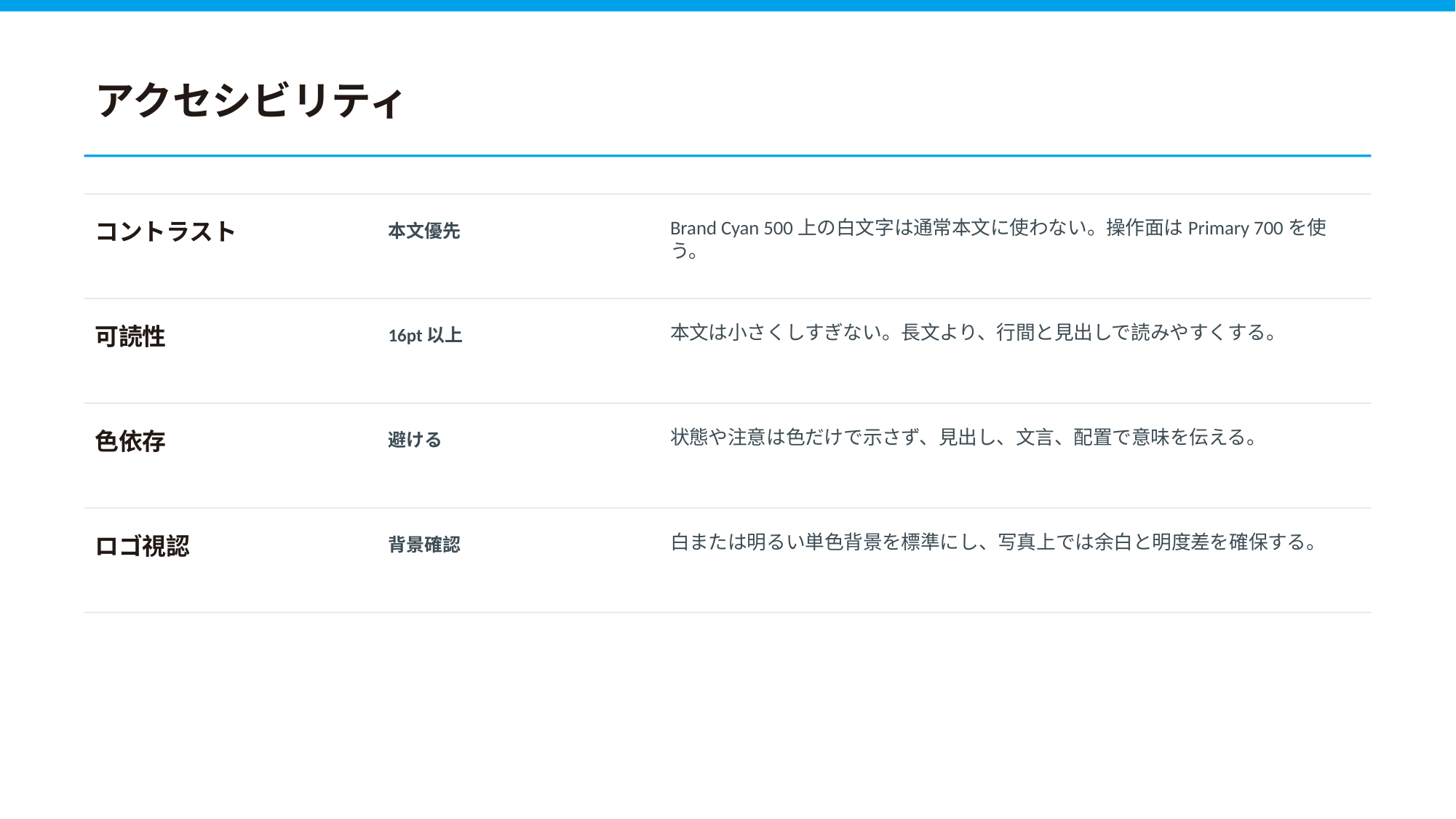

アクセシビリティ

Brand Cyan 500上の白文字は通常本文に使わない。操作面はPrimary 700を使う。
コントラスト
本文優先

本文は小さくしすぎない。長文より、行間と見出しで読みやすくする。
可読性
16pt以上

状態や注意は色だけで示さず、見出し、文言、配置で意味を伝える。
色依存
避ける

白または明るい単色背景を標準にし、写真上では余白と明度差を確保する。
ロゴ視認
背景確認